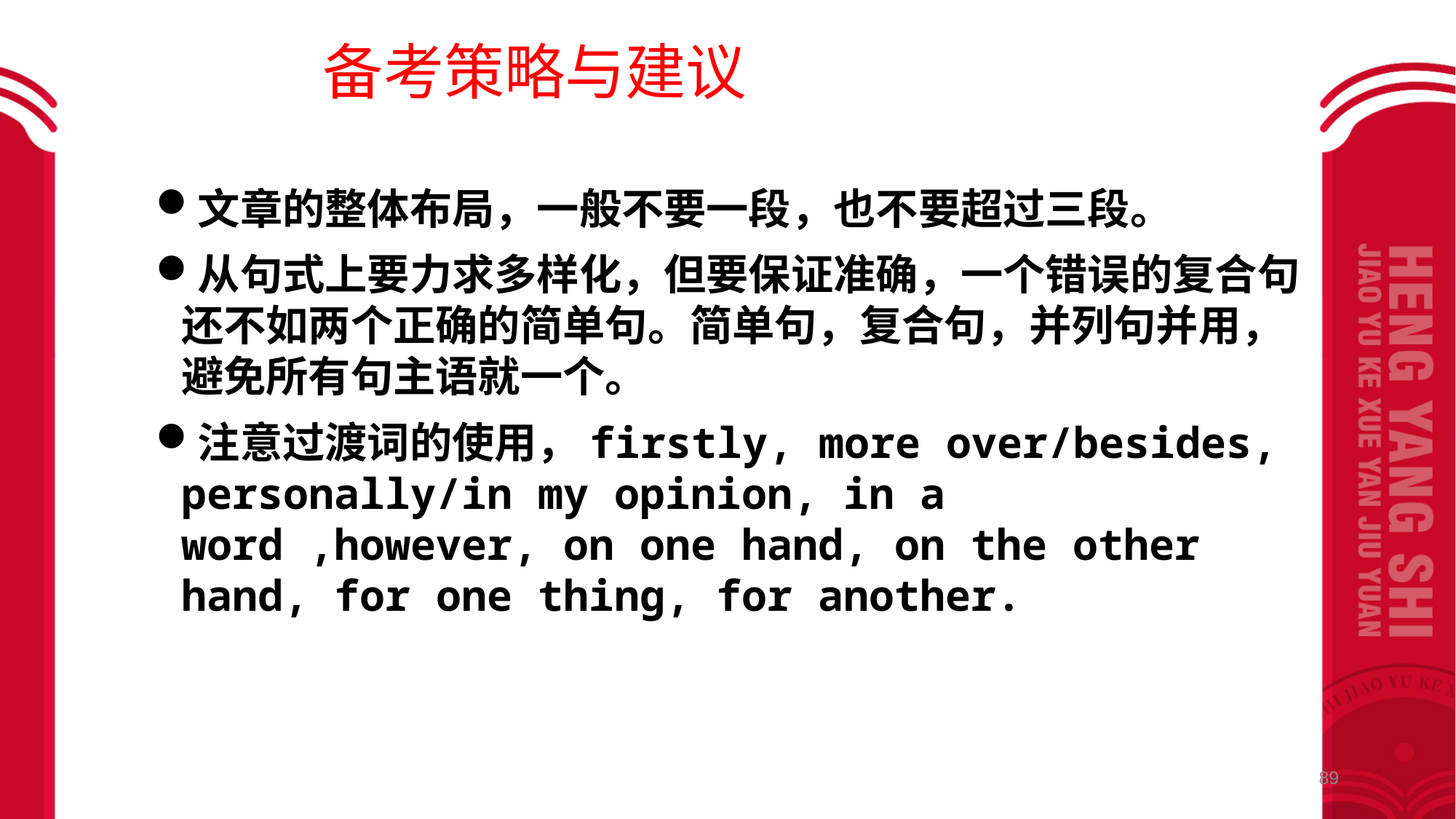

备考策略与建议
文章的整体布局，一般不要一段，也不要超过三段。
从句式上要力求多样化，但要保证准确，一个错误的复合句还不如两个正确的简单句。简单句，复合句，并列句并用，避免所有句主语就一个。
注意过渡词的使用，firstly, more over/besides, personally/in my opinion, in a word ,however, on one hand, on the other hand, for one thing, for another.
89